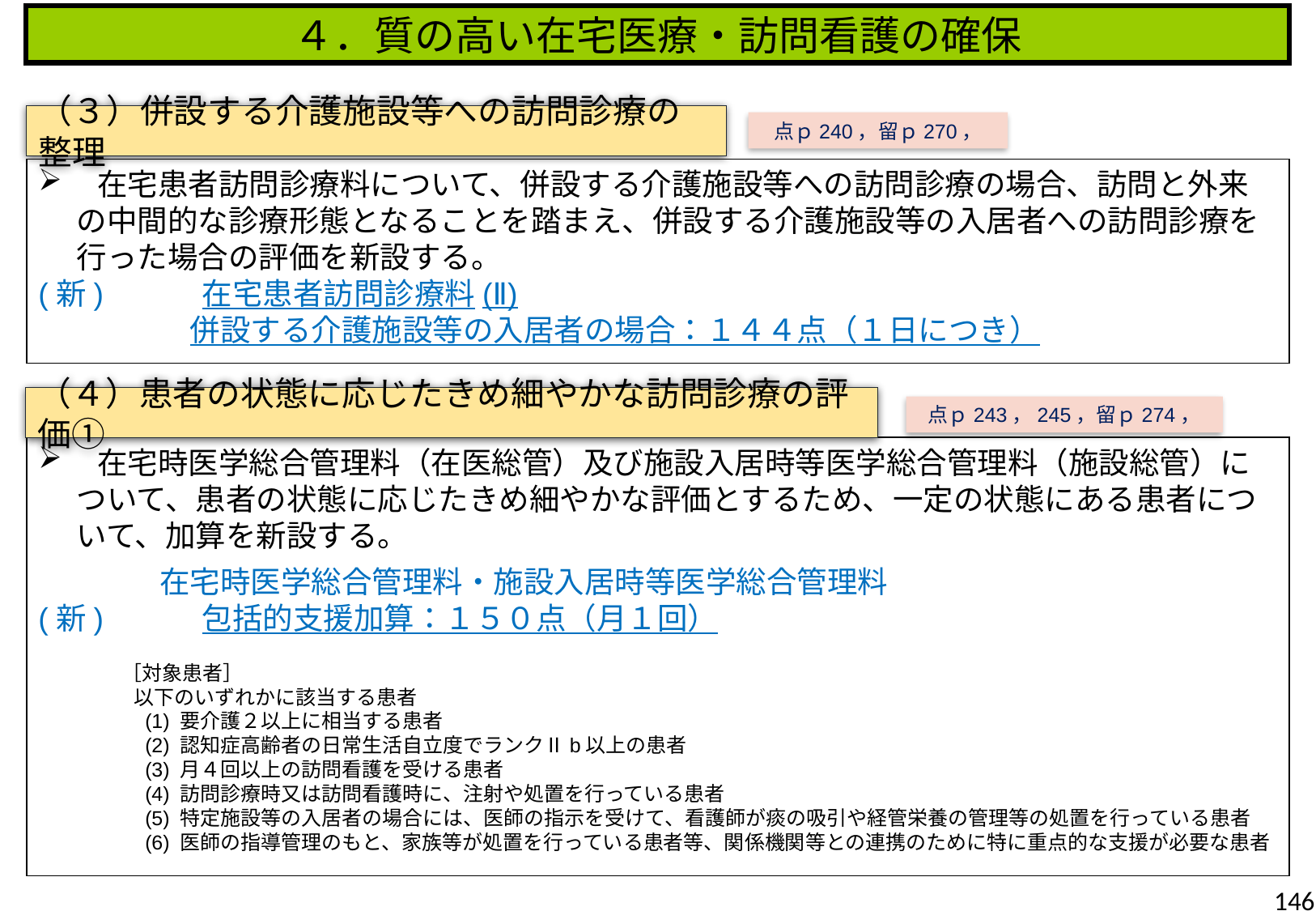

４．質の高い在宅医療・訪問看護の確保
（３）併設する介護施設等への訪問診療の整理
点ｐ240，留ｐ270，
  在宅患者訪問診療料について、併設する介護施設等への訪問診療の場合、訪問と外来の中間的な診療形態となることを踏まえ、併設する介護施設等の入居者への訪問診療を行った場合の評価を新設する。
(新)　　　在宅患者訪問診療料(Ⅱ)
	　併設する介護施設等の入居者の場合：１４４点（１日につき）
（４）患者の状態に応じたきめ細やかな訪問診療の評価①
点ｐ243，245，留ｐ274，
  在宅時医学総合管理料（在医総管）及び施設入居時等医学総合管理料（施設総管）について、患者の状態に応じたきめ細やかな評価とするため、一定の状態にある患者について、加算を新設する。
　　　　在宅時医学総合管理料・施設入居時等医学総合管理料
(新)　　　包括的支援加算：１５０点（月１回）

［対象患者］
以下のいずれかに該当する患者
(1) 要介護２以上に相当する患者
(2) 認知症高齢者の日常生活自立度でランクⅡb以上の患者
(3) 月４回以上の訪問看護を受ける患者
(4) 訪問診療時又は訪問看護時に、注射や処置を行っている患者
(5) 特定施設等の入居者の場合には、医師の指示を受けて、看護師が痰の吸引や経管栄養の管理等の処置を行っている患者
(6) 医師の指導管理のもと、家族等が処置を行っている患者等、関係機関等との連携のために特に重点的な支援が必要な患者
146